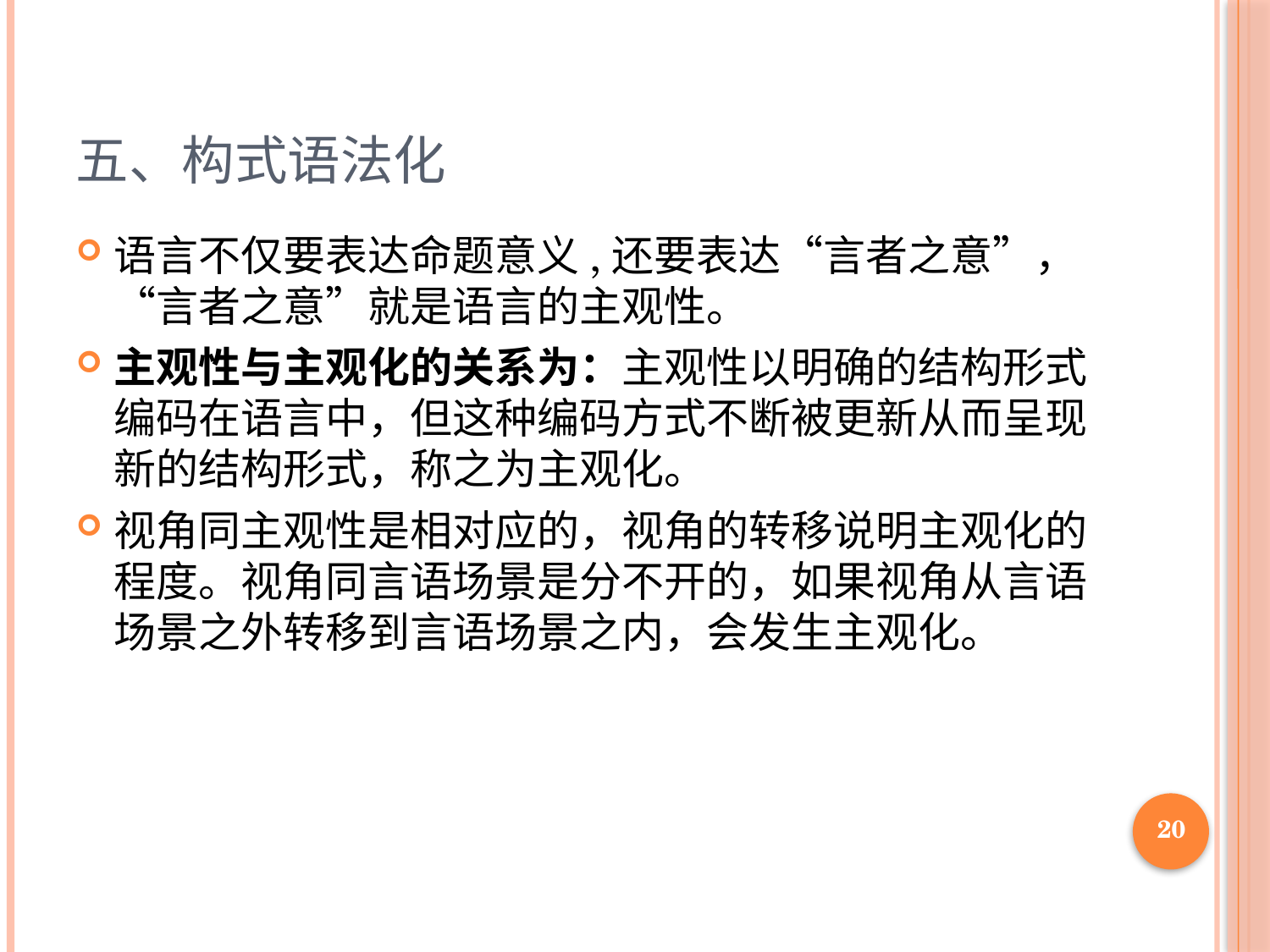

# 五、构式语法化
语言不仅要表达命题意义,还要表达“言者之意”，“言者之意”就是语言的主观性。
主观性与主观化的关系为：主观性以明确的结构形式编码在语言中，但这种编码方式不断被更新从而呈现新的结构形式，称之为主观化。
视角同主观性是相对应的，视角的转移说明主观化的程度。视角同言语场景是分不开的，如果视角从言语场景之外转移到言语场景之内，会发生主观化。

20